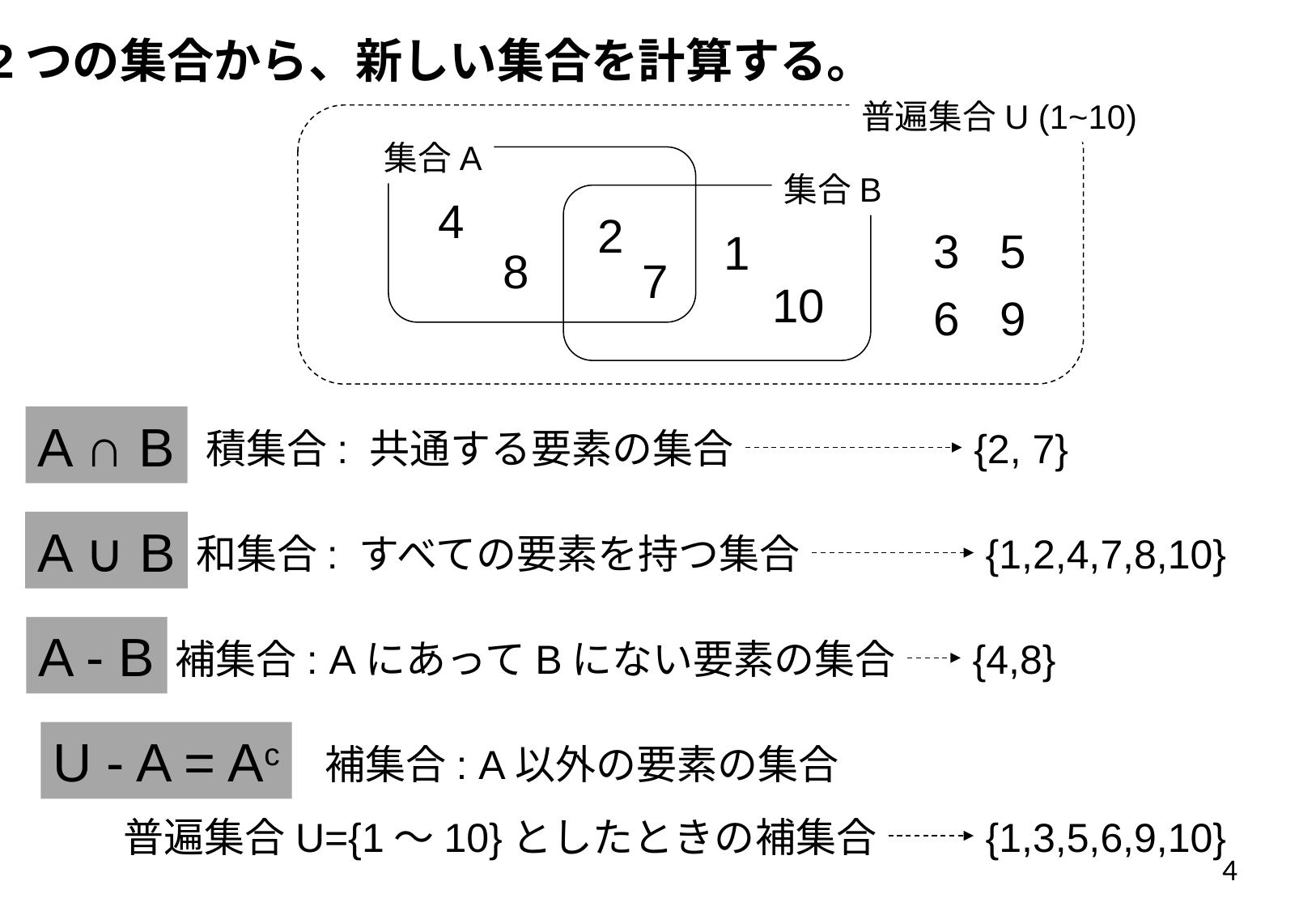

2つの集合から、新しい集合を計算する。
普遍集合U (1~10)

集合A

集合B

4
2
3
5
1
8
7
10
6
9
A ∩ B
積集合: 共通する要素の集合
{2, 7}
A ∪ B
和集合: すべての要素を持つ集合
{1,2,4,7,8,10}
A - B
補集合: AにあってBにない要素の集合
{4,8}
U - A = Ac
補集合: A以外の要素の集合
普遍集合U={1～10}としたときの補集合
{1,3,5,6,9,10}
4